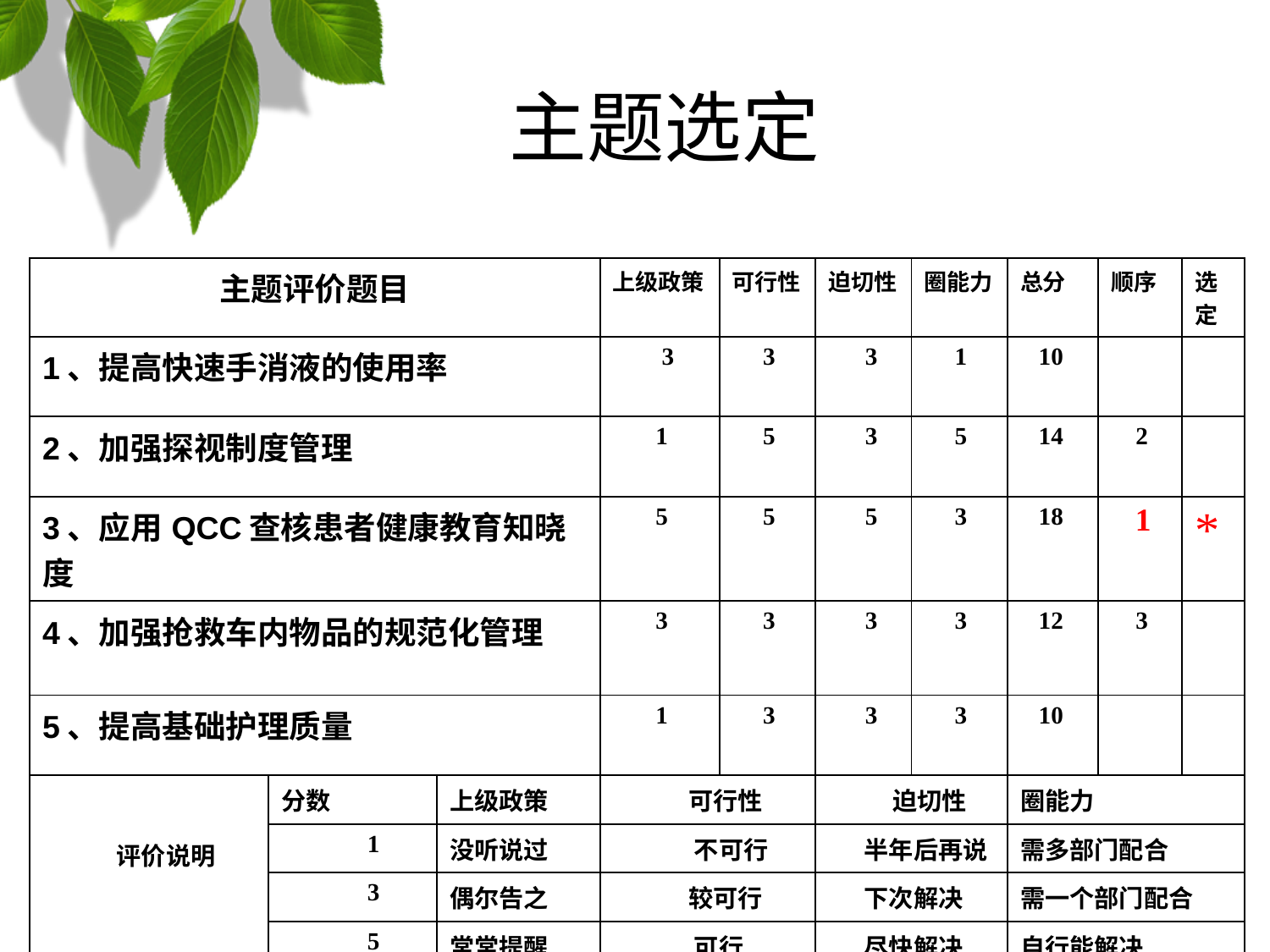

主题选定

| 主题评价题目 |  |  | 上级政策 | 可行性 | 迫切性 | 圈能力 | 总分 | 顺序 | 选定 |
| --- | --- | --- | --- | --- | --- | --- | --- | --- | --- |
| 1、提高快速手消液的使用率 |  |  | 3 | 3 | 3 | 1 | 10 |  |  |
| 2、加强探视制度管理 |  |  | 1 | 5 | 3 | 5 | 14 | 2 |  |
| 3、应用QCC查核患者健康教育知晓度 |  |  | 5 | 5 | 5 | 3 | 18 | 1 | \* |
| 4、加强抢救车内物品的规范化管理 |  |  | 3 | 3 | 3 | 3 | 12 | 3 |  |
| 5、提高基础护理质量 |  |  | 1 | 3 | 3 | 3 | 10 |  |  |
| 评价说明 | 分数 | 上级政策 | 可行性 |  | 迫切性 |  | 圈能力 |  |  |
|  | 1 | 没听说过 | 不可行 |  | 半年后再说 |  | 需多部门配合 |  |  |
|  | 3 | 偶尔告之 | 较可行 |  | 下次解决 |  | 需一个部门配合 |  |  |
|  | 5 | 常常提醒 | 可行 |  | 尽快解决 |  | 自行能解决 |  |  |